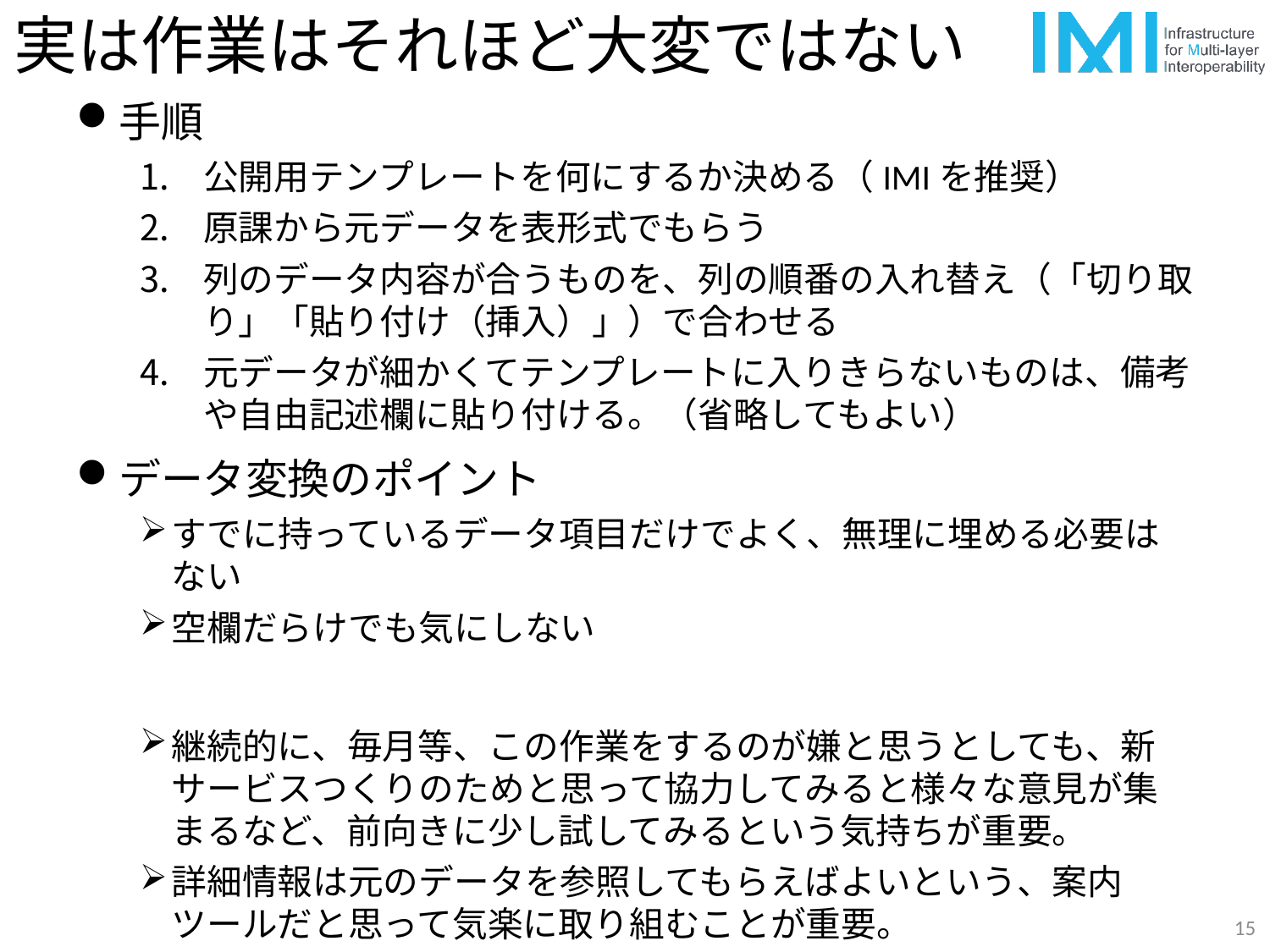

# 実は作業はそれほど大変ではない
手順
公開用テンプレートを何にするか決める（IMIを推奨）
原課から元データを表形式でもらう
列のデータ内容が合うものを、列の順番の入れ替え（「切り取り」「貼り付け（挿入）」）で合わせる
元データが細かくてテンプレートに入りきらないものは、備考や自由記述欄に貼り付ける。（省略してもよい）
データ変換のポイント
すでに持っているデータ項目だけでよく、無理に埋める必要はない
空欄だらけでも気にしない

継続的に、毎月等、この作業をするのが嫌と思うとしても、新サービスつくりのためと思って協力してみると様々な意見が集まるなど、前向きに少し試してみるという気持ちが重要。
詳細情報は元のデータを参照してもらえばよいという、案内ツールだと思って気楽に取り組むことが重要。

15